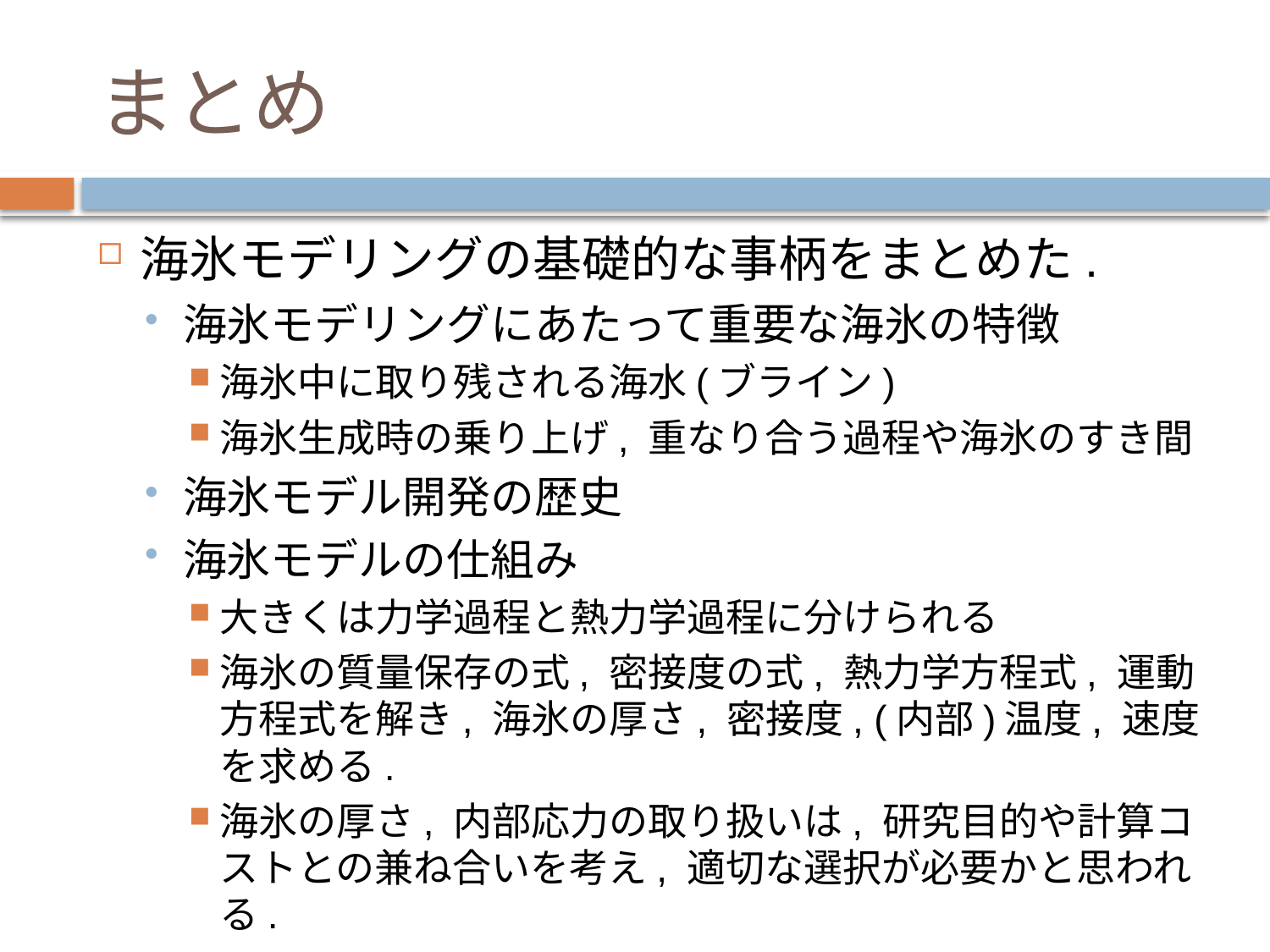

# まとめ
海氷モデリングの基礎的な事柄をまとめた.
海氷モデリングにあたって重要な海氷の特徴
海氷中に取り残される海水(ブライン)
海氷生成時の乗り上げ, 重なり合う過程や海氷のすき間
海氷モデル開発の歴史
海氷モデルの仕組み
大きくは力学過程と熱力学過程に分けられる
海氷の質量保存の式, 密接度の式, 熱力学方程式, 運動方程式を解き, 海氷の厚さ, 密接度, (内部)温度, 速度を求める.
海氷の厚さ, 内部応力の取り扱いは, 研究目的や計算コストとの兼ね合いを考え, 適切な選択が必要かと思われる.